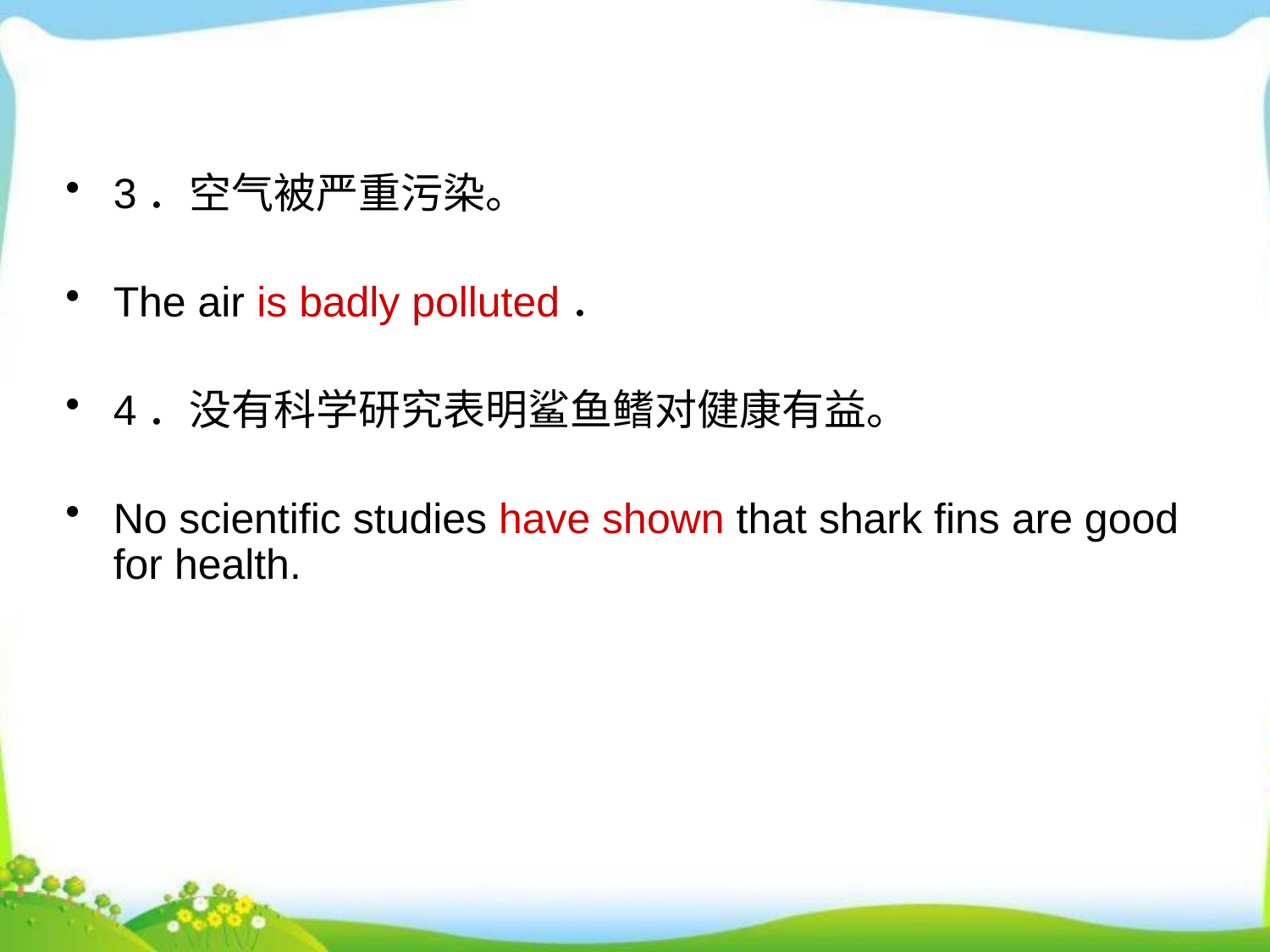

3．空气被严重污染。

The air is badly polluted．

4．没有科学研究表明鲨鱼鳍对健康有益。

No scientific studies have shown that shark fins are good for health.